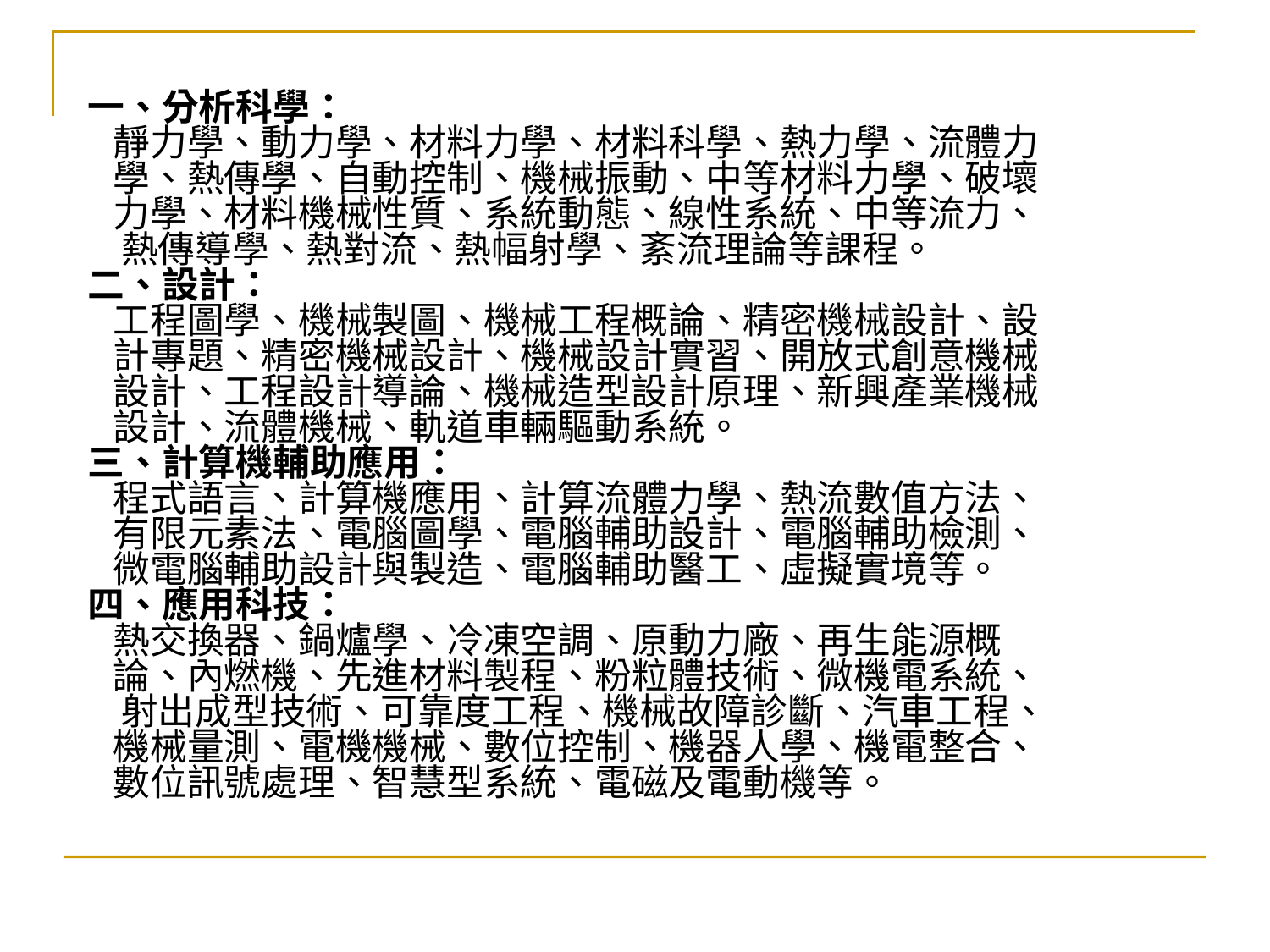

一、分析科學：
  靜力學、動力學、材料力學、材料科學、熱力學、流體力
  學、熱傳學、自動控制、機械振動、中等材料力學、破壞
  力學、材料機械性質、系統動態、線性系統、中等流力、
   熱傳導學、熱對流、熱幅射學、紊流理論等課程。
二、設計：
  工程圖學、機械製圖、機械工程概論、精密機械設計、設
  計專題、精密機械設計、機械設計實習、開放式創意機械
  設計、工程設計導論、機械造型設計原理、新興產業機械
  設計、流體機械、軌道車輛驅動系統。
三、計算機輔助應用：
  程式語言、計算機應用、計算流體力學、熱流數值方法、
  有限元素法、電腦圖學、電腦輔助設計、電腦輔助檢測、
  微電腦輔助設計與製造、電腦輔助醫工、虛擬實境等。
四、應用科技：
  熱交換器、鍋爐學、冷凍空調、原動力廠、再生能源概
  論、內燃機、先進材料製程、粉粒體技術、微機電系統、
   射出成型技術、可靠度工程、機械故障診斷、汽車工程、
  機械量測、電機機械、數位控制、機器人學、機電整合、
  數位訊號處理、智慧型系統、電磁及電動機等。